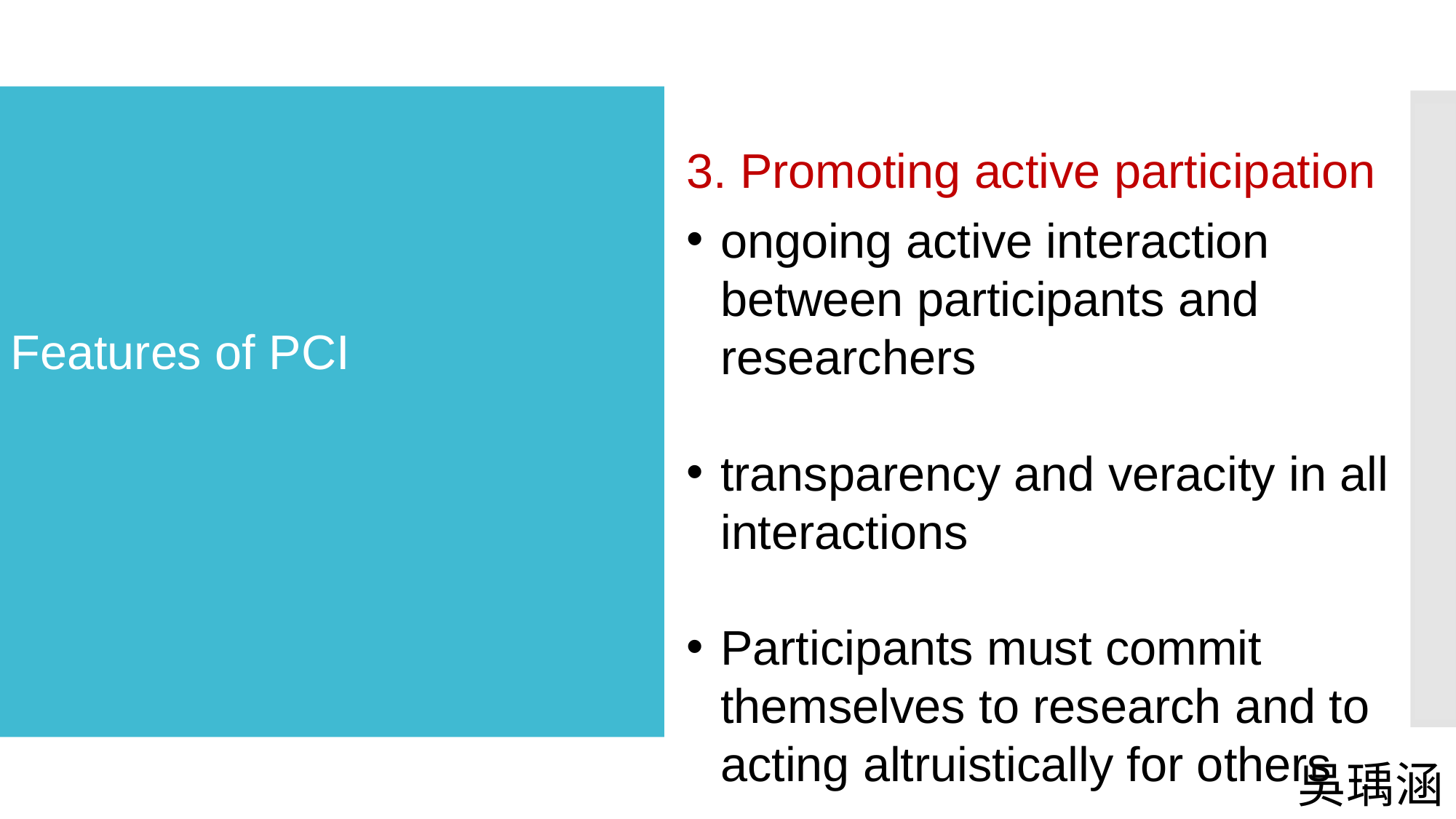

#
3. Promoting active participation
ongoing active interaction between participants and researchers

transparency and veracity in all interactions

Participants must commit themselves to research and to acting altruistically for others
Features of PCI
吳瑀涵